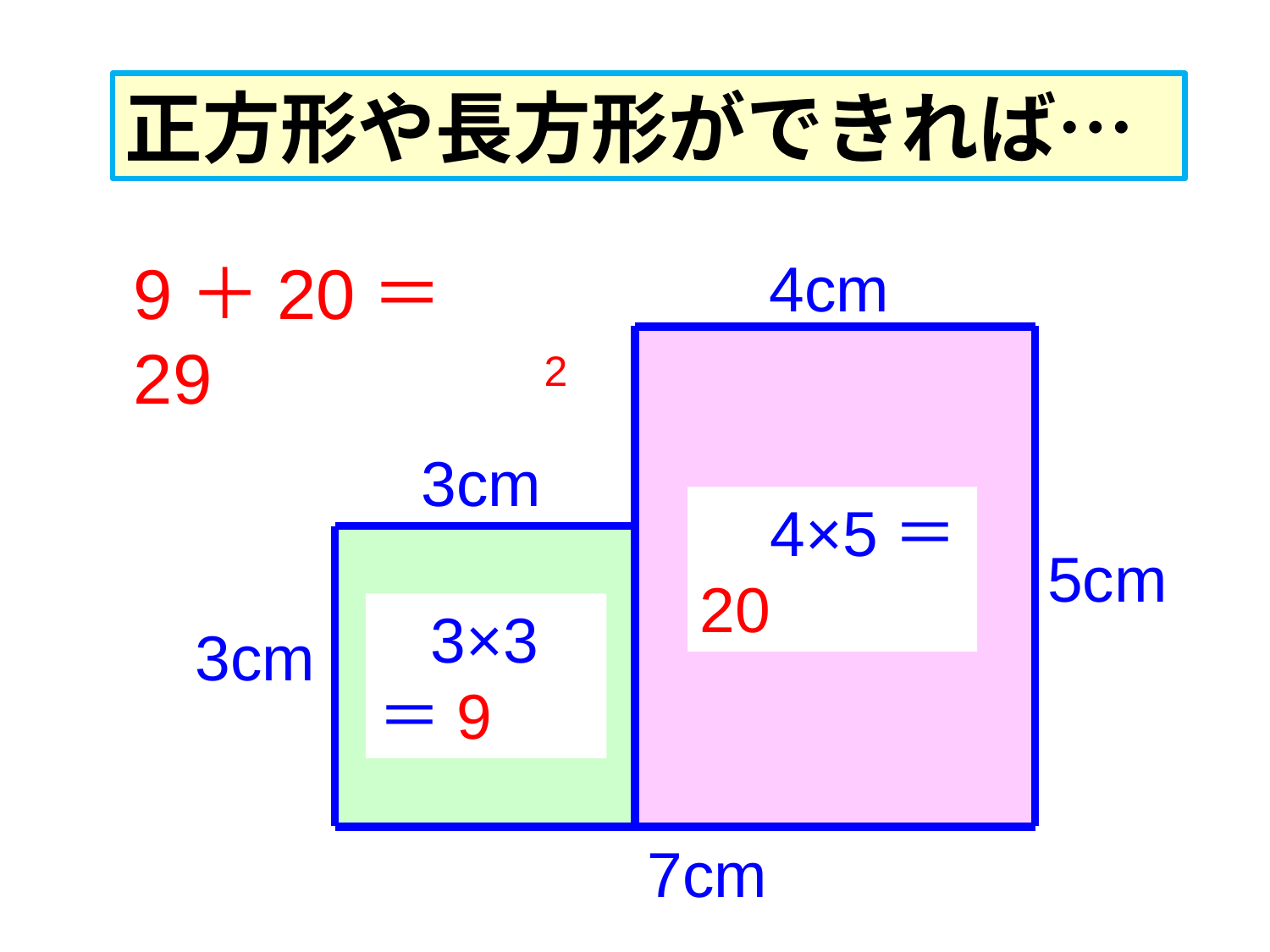

正方形や長方形ができれば…
4cm
9＋20＝29

2
29cm
3cm
    4×5＝ 20

5cm
   3×3＝9
3cm
7cm